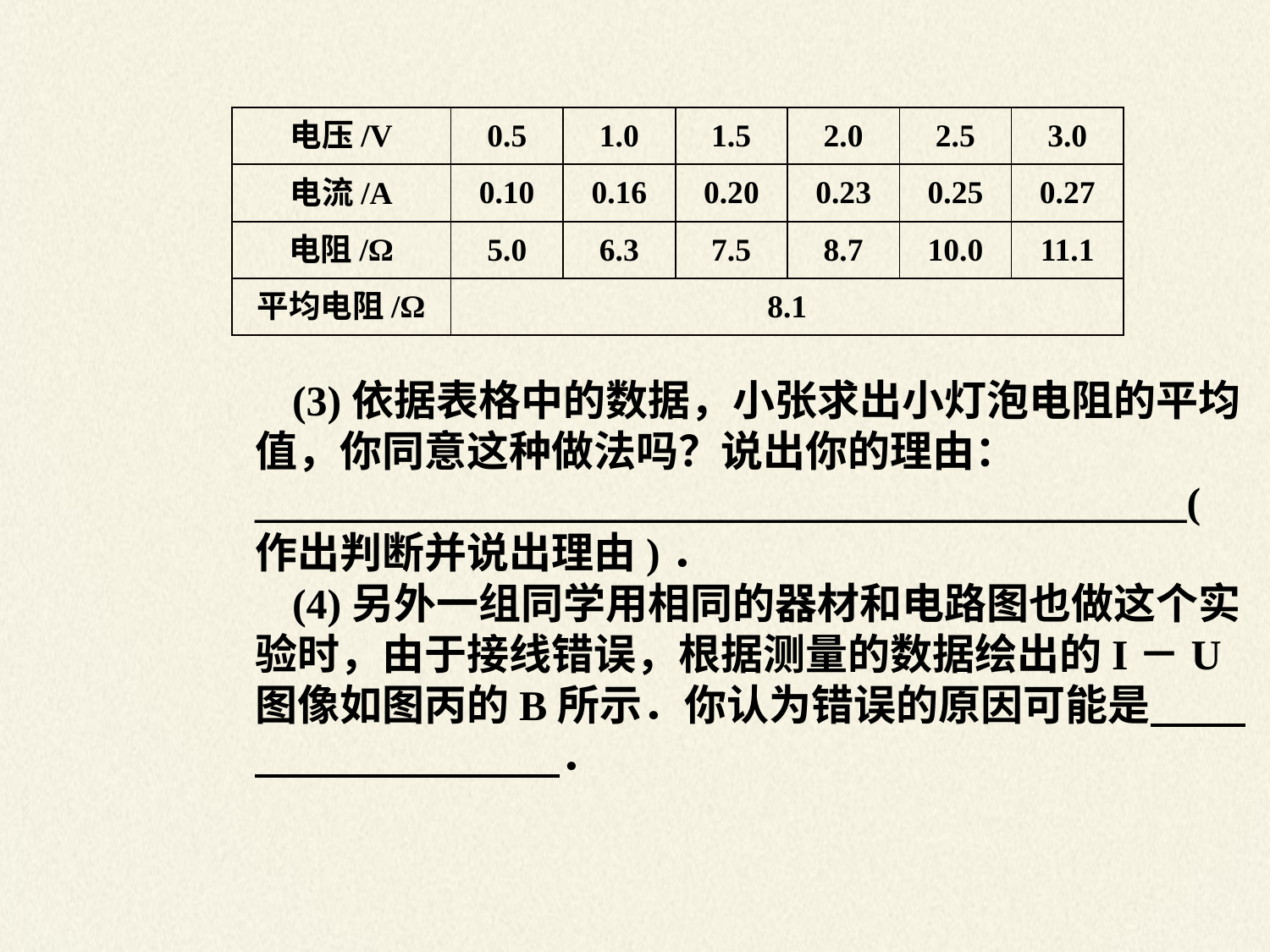

| 电压/V | 0.5 | 1.0 | 1.5 | 2.0 | 2.5 | 3.0 |
| --- | --- | --- | --- | --- | --- | --- |
| 电流/A | 0.10 | 0.16 | 0.20 | 0.23 | 0.25 | 0.27 |
| 电阻/Ω | 5.0 | 6.3 | 7.5 | 8.7 | 10.0 | 11.1 |
| 平均电阻/Ω | 8.1 |  |  |  |  |  |
(3)依据表格中的数据，小张求出小灯泡电阻的平均值，你同意这种做法吗？说出你的理由：____________________________________________(作出判断并说出理由)．
(4)另外一组同学用相同的器材和电路图也做这个实验时，由于接线错误，根据测量的数据绘出的I－U图像如图丙的B所示．你认为错误的原因可能是                                           ．